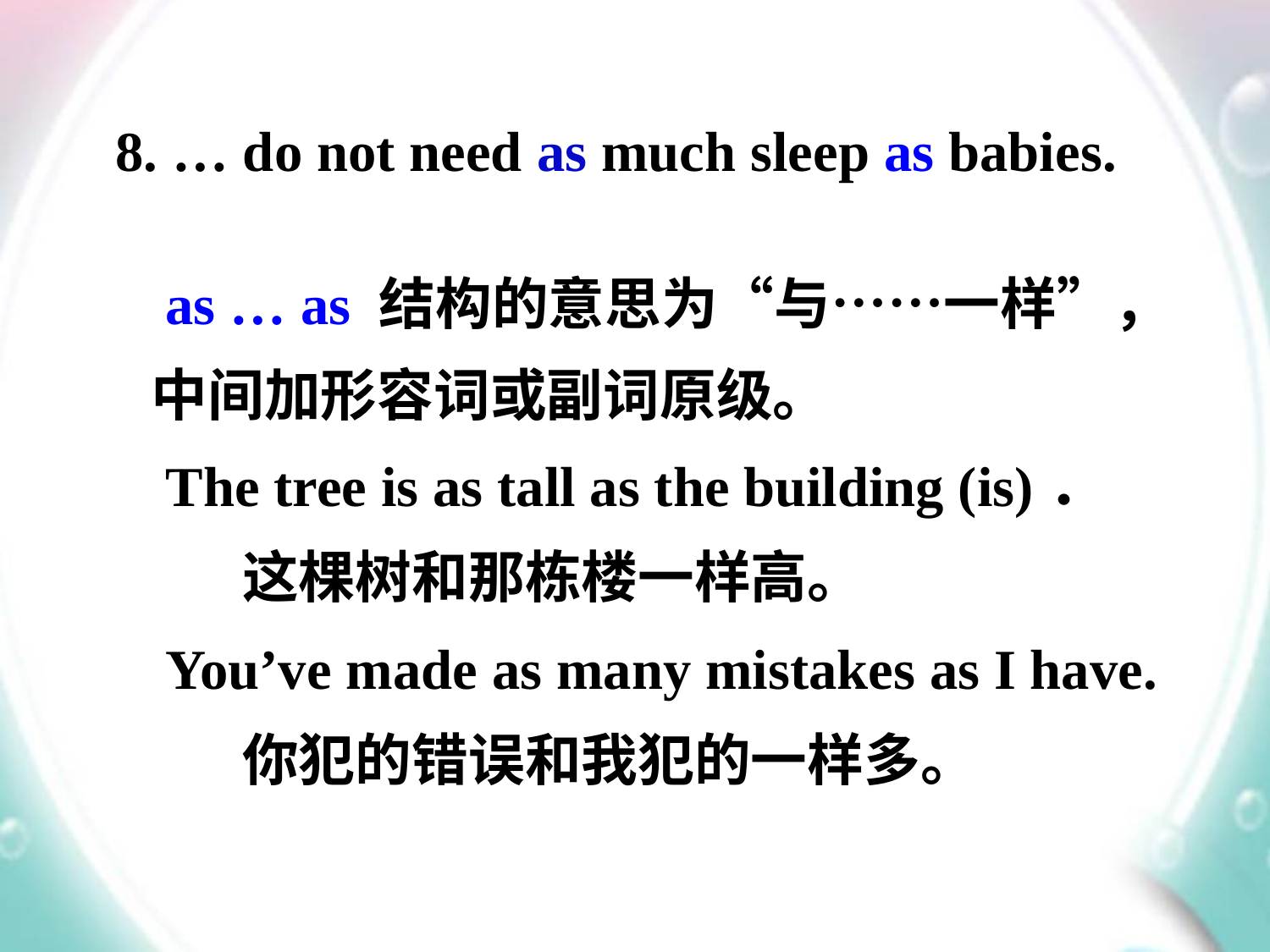

8. … do not need as much sleep as babies.
 as … as 结构的意思为“与……一样”，中间加形容词或副词原级。
 The tree is as tall as the building (is)．
      这棵树和那栋楼一样高。
 You’ve made as many mistakes as I have.
      你犯的错误和我犯的一样多。